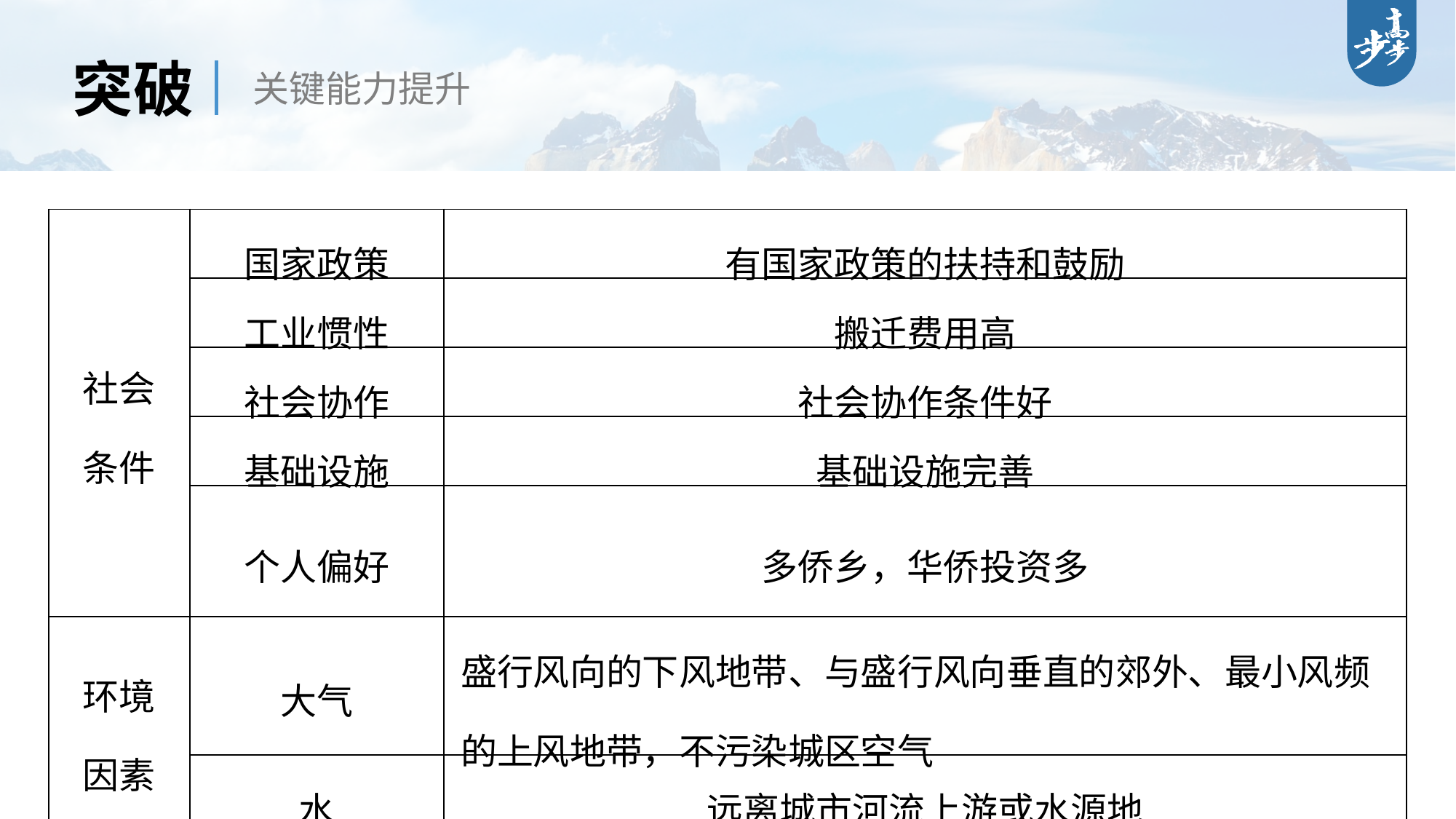

突破
关键能力提升
| 社会 条件 | 国家政策 | 有国家政策的扶持和鼓励 |
| --- | --- | --- |
|  | 工业惯性 | 搬迁费用高 |
|  | 社会协作 | 社会协作条件好 |
|  | 基础设施 | 基础设施完善 |
|  | 个人偏好 | 多侨乡，华侨投资多 |
| 环境 因素 | 大气 | 盛行风向的下风地带、与盛行风向垂直的郊外、最小风频的上风地带，不污染城区空气 |
|  | 水 | 远离城市河流上游或水源地 |